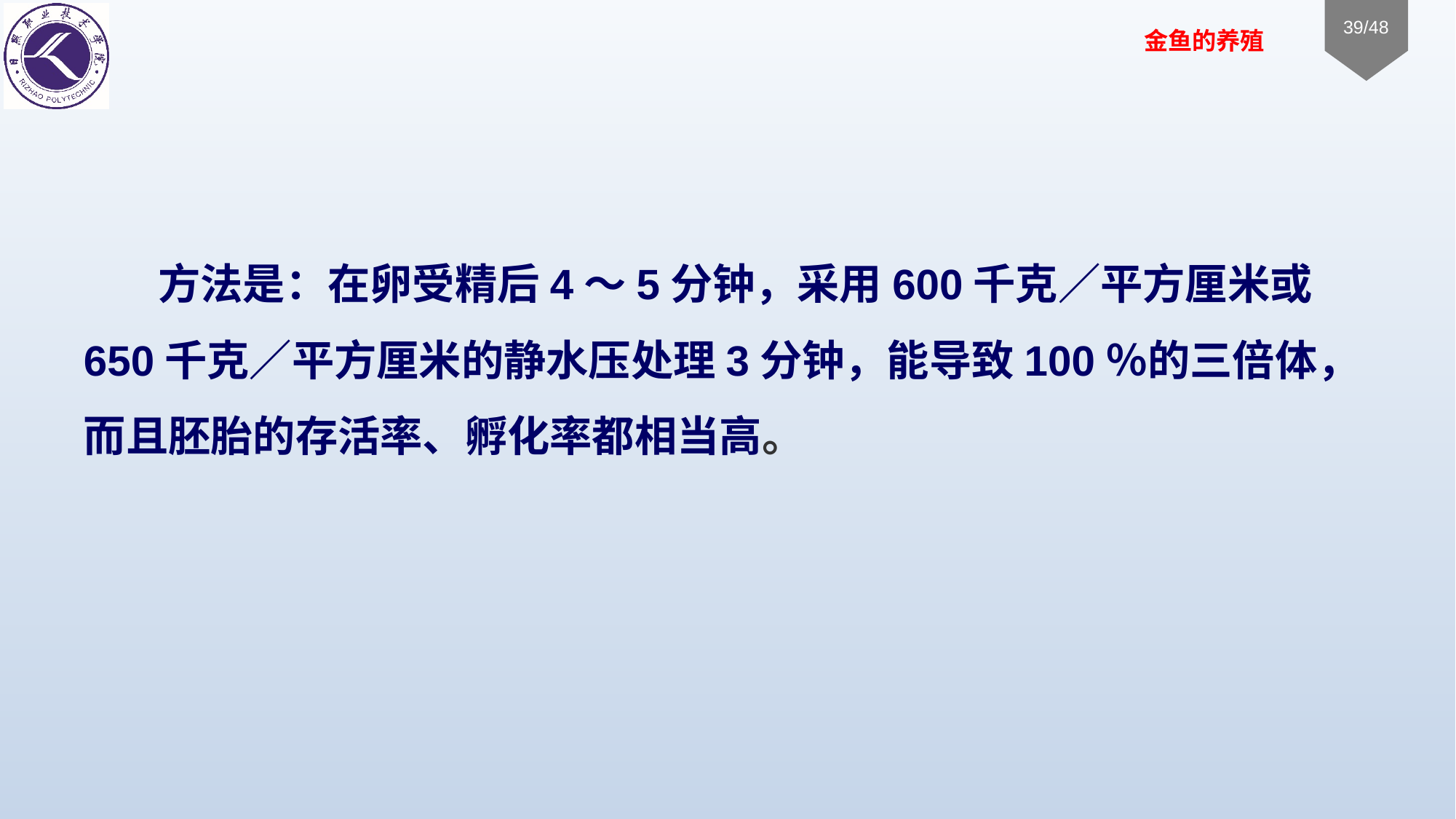

#
   方法是：在卵受精后4～5分钟，采用600千克／平方厘米或650千克／平方厘米的静水压处理3分钟，能导致100％的三倍体，而且胚胎的存活率、孵化率都相当高。